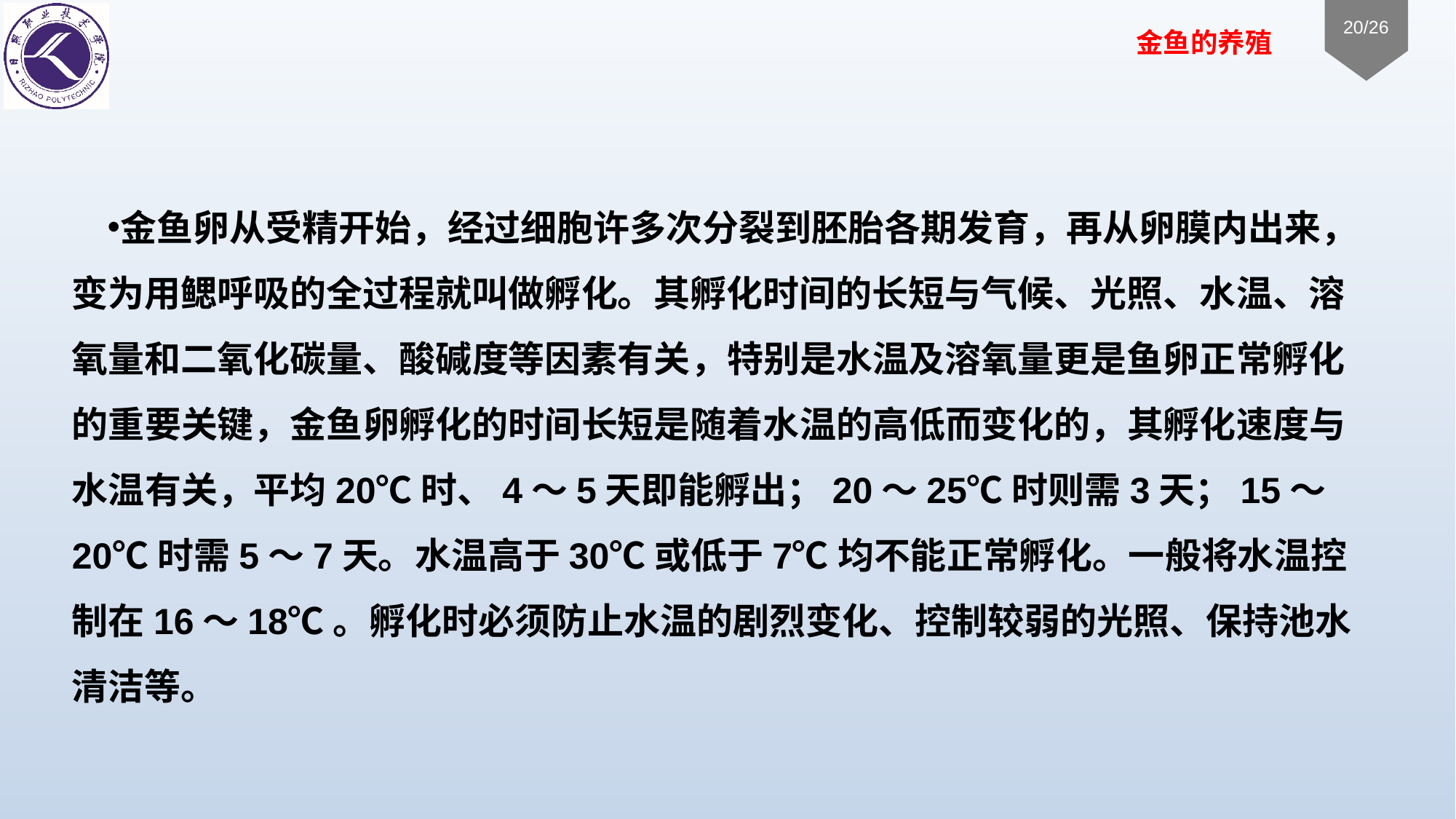

金鱼卵从受精开始，经过细胞许多次分裂到胚胎各期发育，再从卵膜内出来，变为用鳃呼吸的全过程就叫做孵化。其孵化时间的长短与气候、光照、水温、溶氧量和二氧化碳量、酸碱度等因素有关，特别是水温及溶氧量更是鱼卵正常孵化的重要关键，金鱼卵孵化的时间长短是随着水温的高低而变化的，其孵化速度与水温有关，平均20℃时、4～5天即能孵出；20～25℃时则需3天；15～20℃时需5～7天。水温高于30℃或低于7℃均不能正常孵化。一般将水温控制在16～18℃。孵化时必须防止水温的剧烈变化、控制较弱的光照、保持池水清洁等。